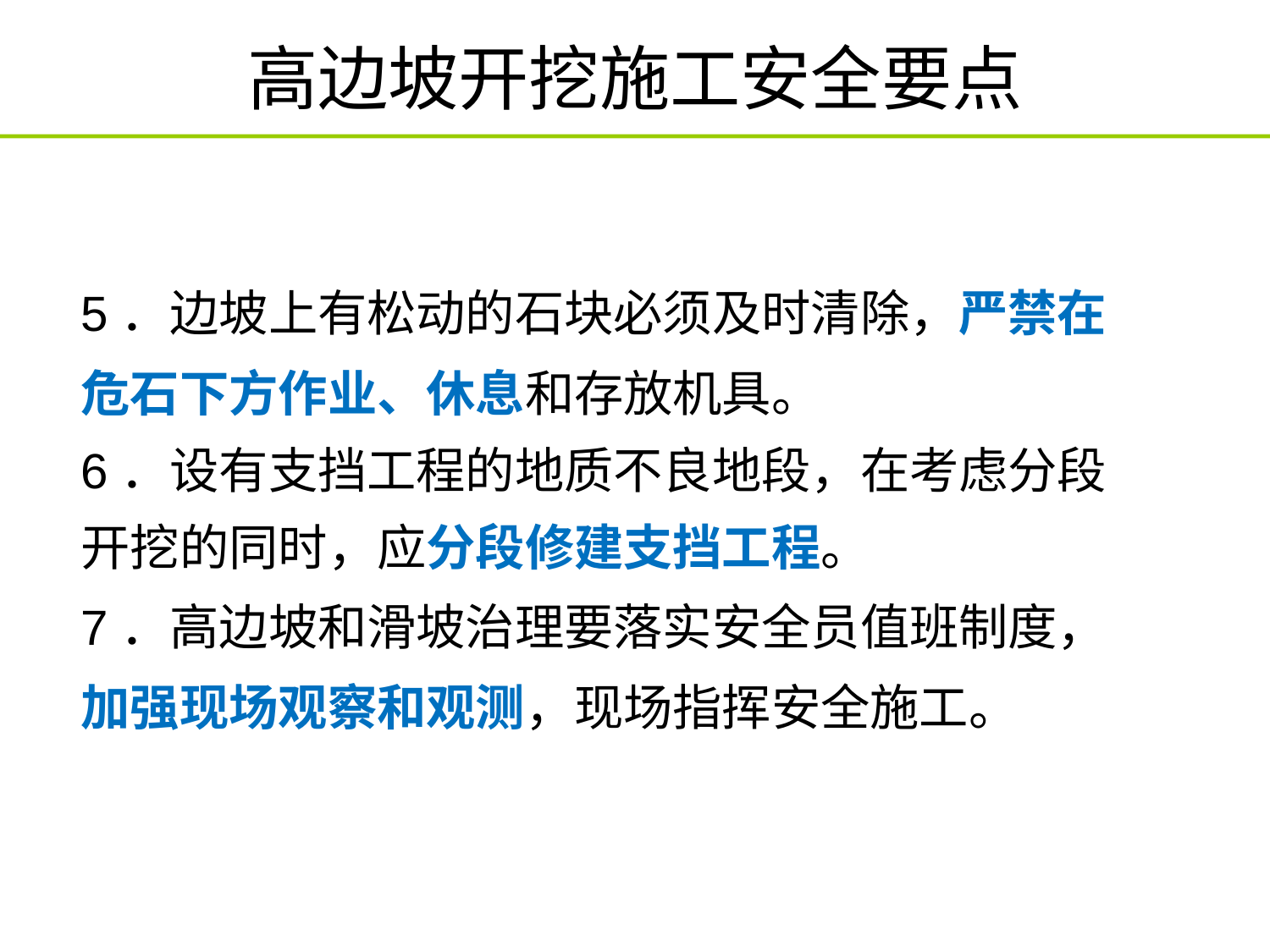

# 高边坡开挖施工安全要点

5．边坡上有松动的石块必须及时清除，严禁在危石下方作业、休息和存放机具。
6．设有支挡工程的地质不良地段，在考虑分段开挖的同时，应分段修建支挡工程。
7．高边坡和滑坡治理要落实安全员值班制度，加强现场观察和观测，现场指挥安全施工。